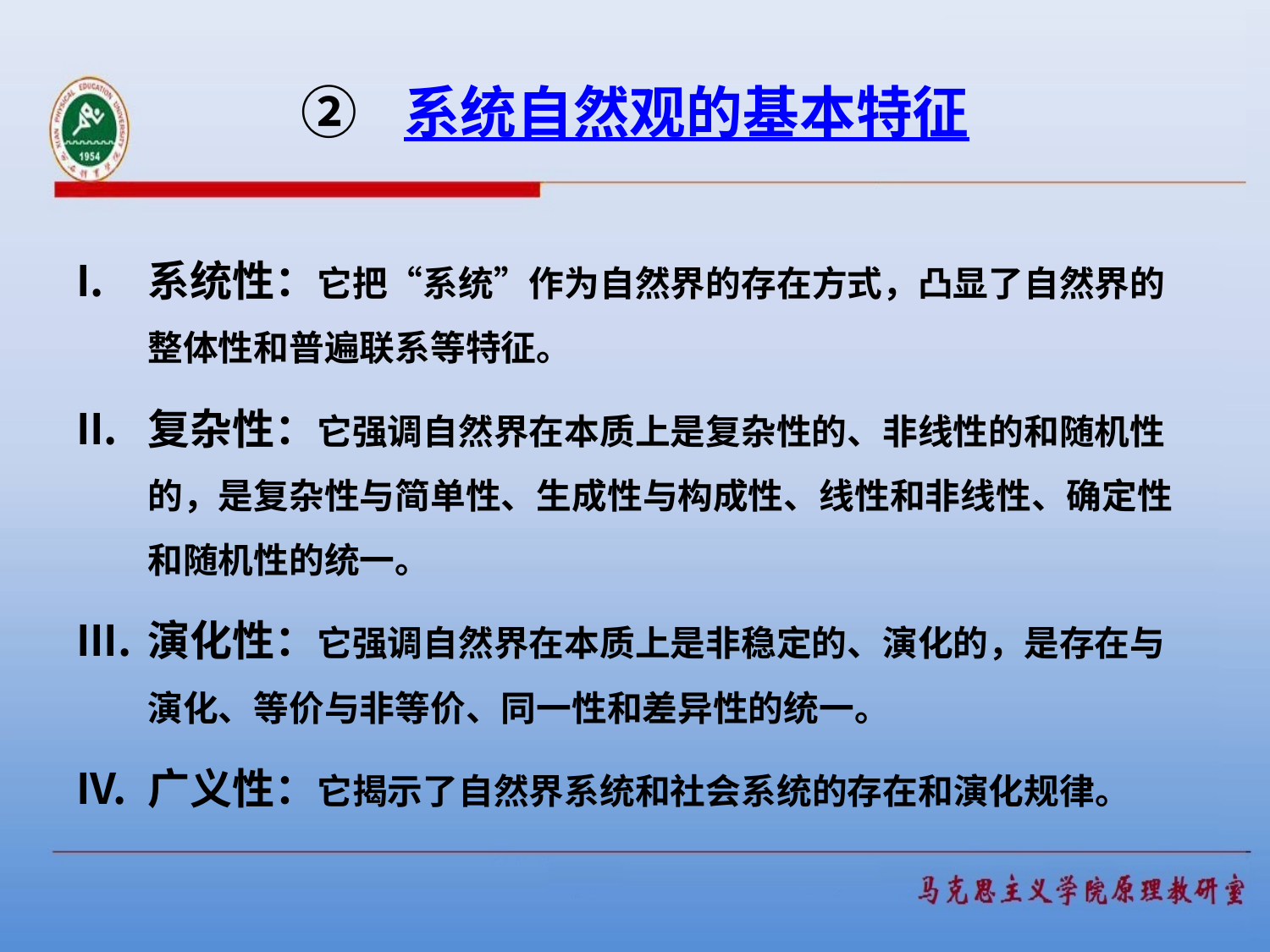

# 系统自然观的基本特征
系统性：它把“系统”作为自然界的存在方式，凸显了自然界的整体性和普遍联系等特征。
复杂性：它强调自然界在本质上是复杂性的、非线性的和随机性的，是复杂性与简单性、生成性与构成性、线性和非线性、确定性和随机性的统一。
演化性：它强调自然界在本质上是非稳定的、演化的，是存在与演化、等价与非等价、同一性和差异性的统一。
广义性：它揭示了自然界系统和社会系统的存在和演化规律。